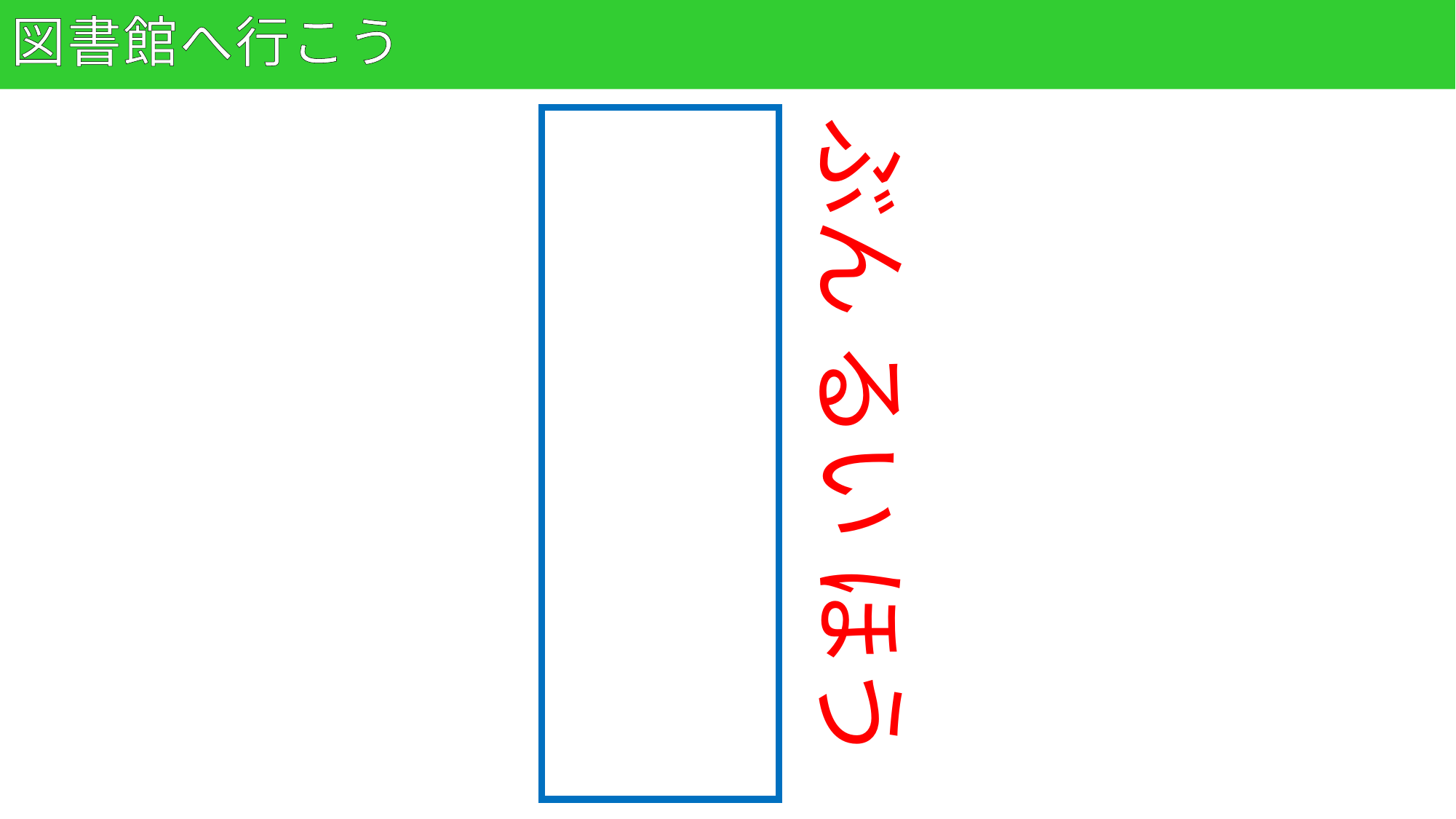

# 図書館へ行こう
21
分類法

ぶん るい ほう